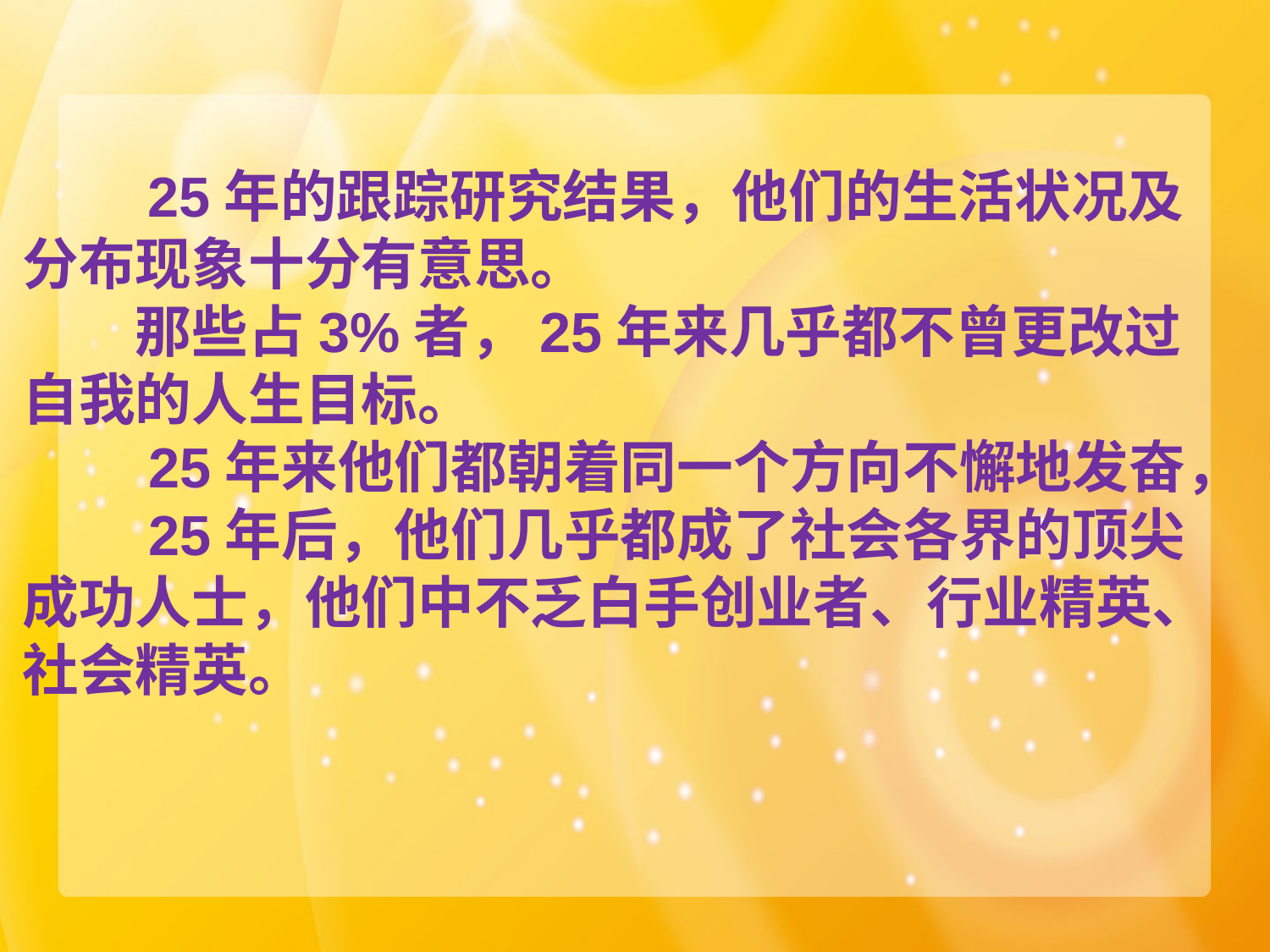

25年的跟踪研究结果，他们的生活状况及分布现象十分有意思。
　　那些占3%者，25年来几乎都不曾更改过自我的人生目标。
　　25年来他们都朝着同一个方向不懈地发奋，
　　25年后，他们几乎都成了社会各界的顶尖成功人士，他们中不乏白手创业者、行业精英、社会精英。